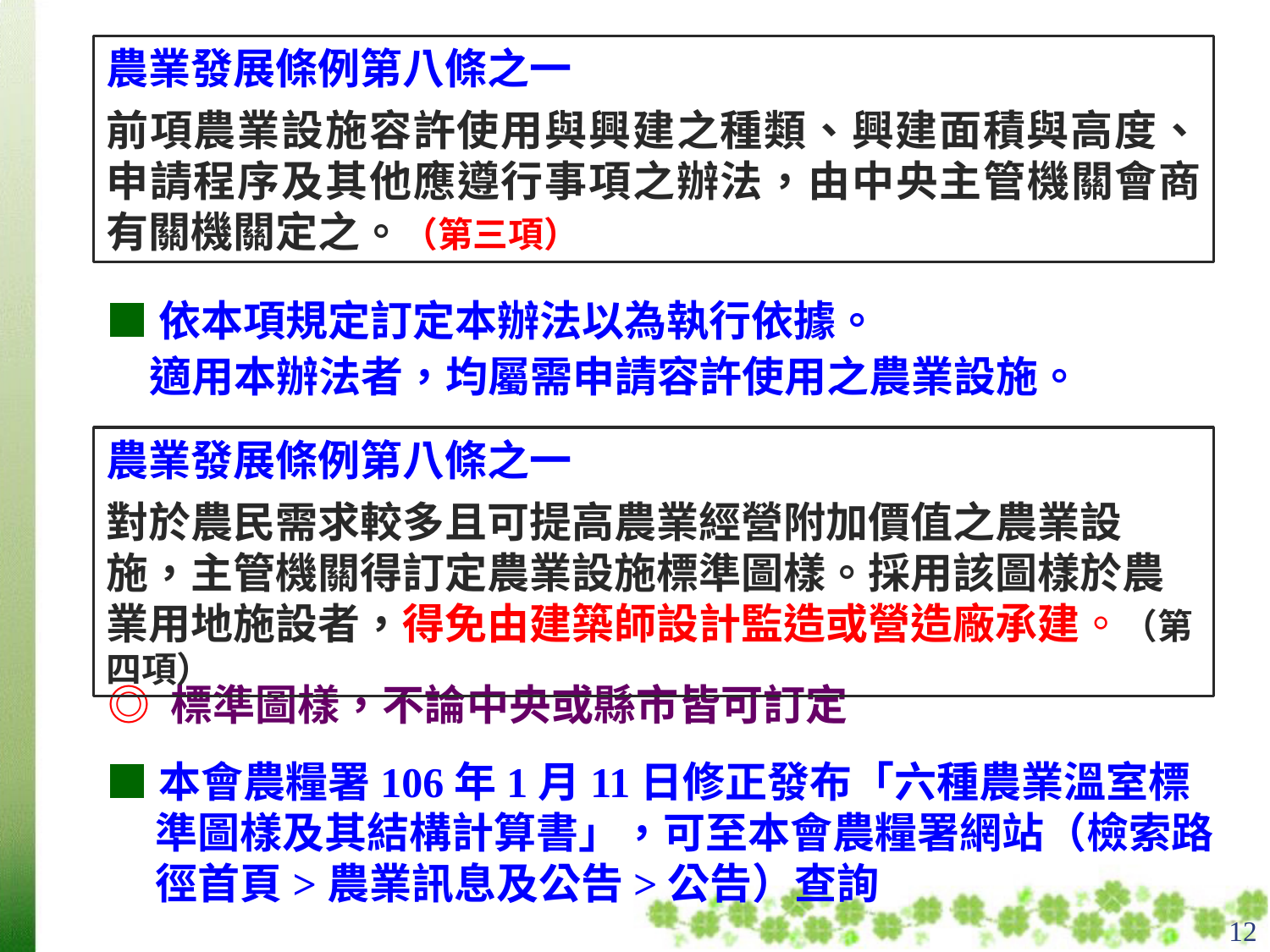

農業發展條例第八條之一
前項農業設施容許使用與興建之種類、興建面積與高度、申請程序及其他應遵行事項之辦法，由中央主管機關會商有關機關定之。（第三項）
■依本項規定訂定本辦法以為執行依據。
　 適用本辦法者，均屬需申請容許使用之農業設施。
農業發展條例第八條之一
對於農民需求較多且可提高農業經營附加價值之農業設施，主管機關得訂定農業設施標準圖樣。採用該圖樣於農業用地施設者，得免由建築師設計監造或營造廠承建。（第四項）
◎ 標準圖樣，不論中央或縣市皆可訂定
■本會農糧署106年1月11日修正發布「六種農業溫室標準圖樣及其結構計算書」，可至本會農糧署網站（檢索路徑首頁>農業訊息及公告>公告）查詢
12